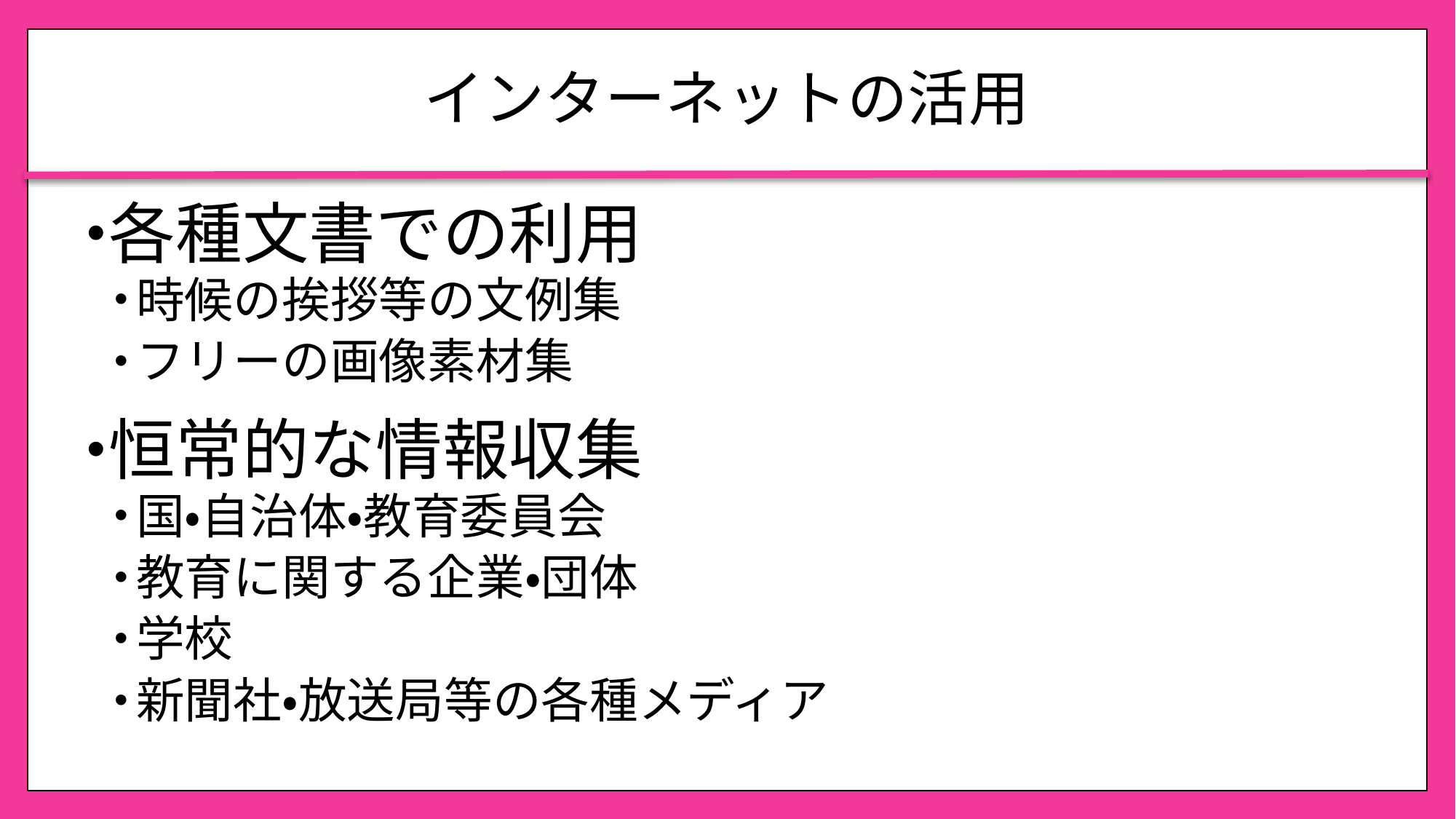

# インターネットの活用
各種文書での利用
時候の挨拶等の文例集
フリーの画像素材集
恒常的な情報収集
国・自治体・教育委員会
教育に関する企業・団体
学校
新聞社・放送局等の各種メディア